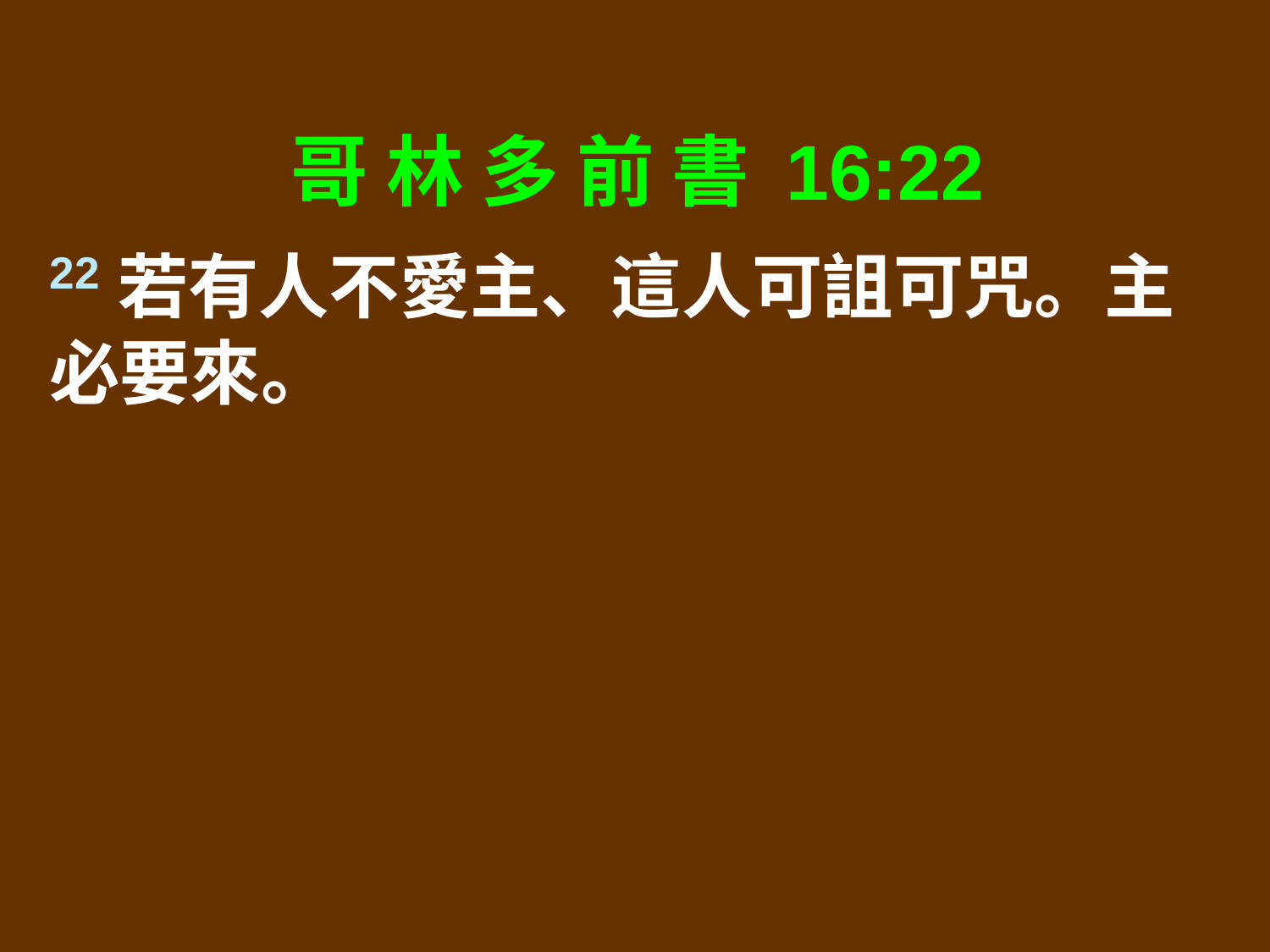

哥 林 多 前 書 16:22
22若有人不愛主、這人可詛可咒。主必要來。